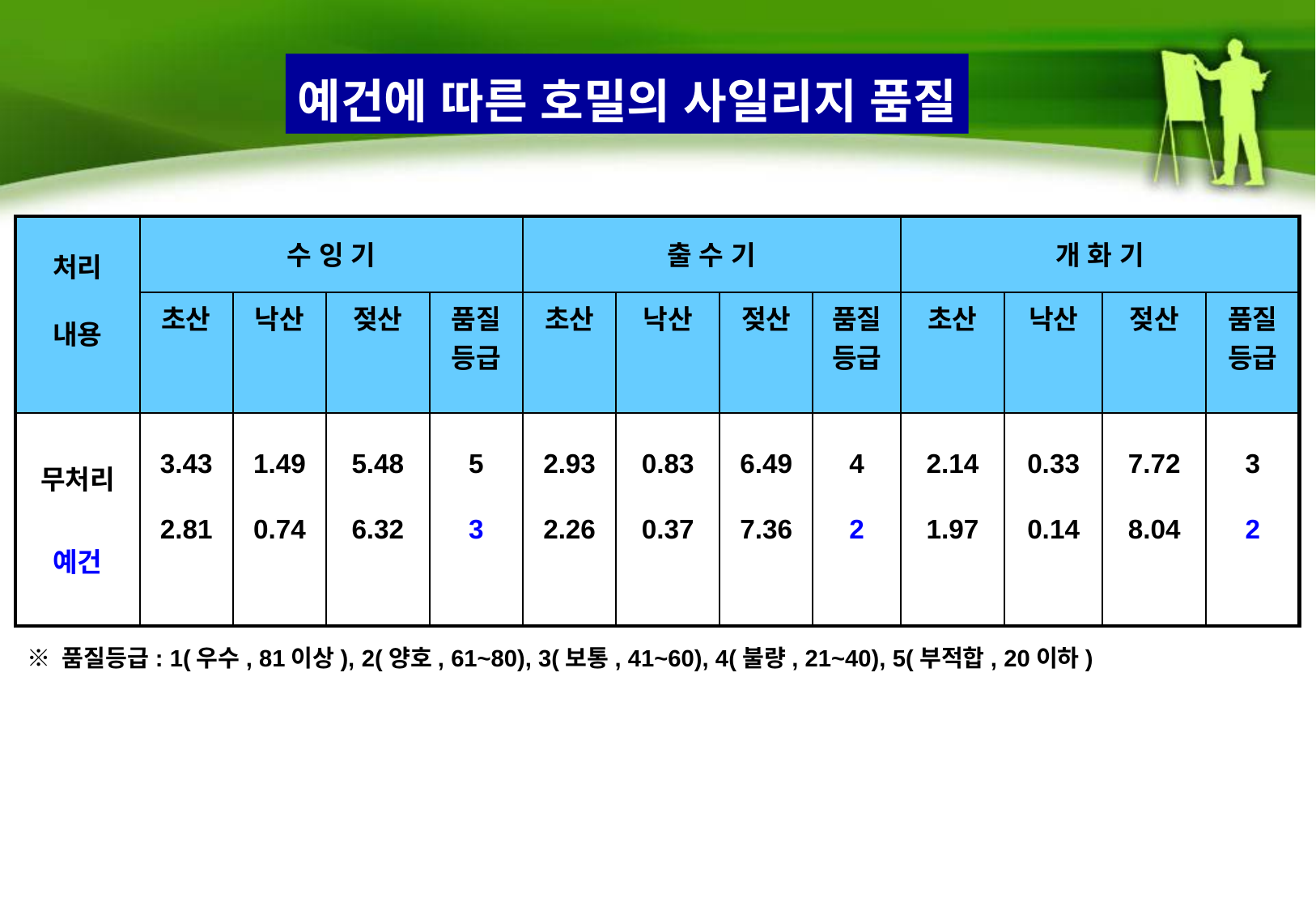

예건에 따른 호밀의 사일리지 품질

| 처리 내용 | 수 잉 기 |  |  |  | 출 수 기 |  |  |  | 개 화 기 |  |  |  |
| --- | --- | --- | --- | --- | --- | --- | --- | --- | --- | --- | --- | --- |
|  | 초산 | 낙산 | 젖산 | 품질등급 | 초산 | 낙산 | 젖산 | 품질등급 | 초산 | 낙산 | 젖산 | 품질등급 |
| 무처리 예건 | 3.43 2.81 | 1.49 0.74 | 5.48 6.32 | 5 3 | 2.93 2.26 | 0.83 0.37 | 6.49 7.36 | 4 2 | 2.14 1.97 | 0.33 0.14 | 7.72 8.04 | 3 2 |

※ 품질등급: 1(우수, 81이상), 2(양호, 61~80), 3(보통, 41~60), 4(불량, 21~40), 5(부적합, 20이하)